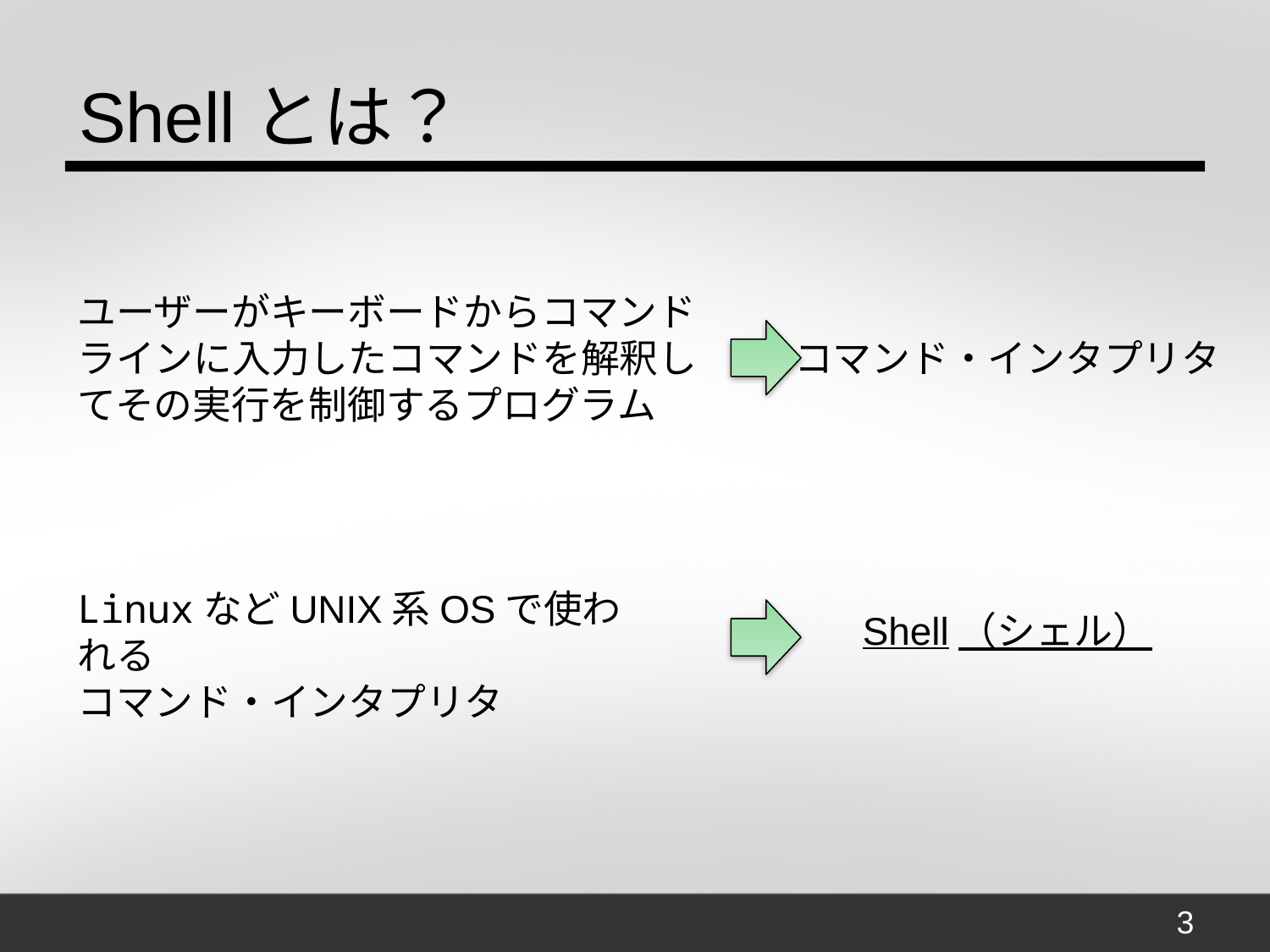

Shellとは？
ユーザーがキーボードからコマンドラインに入力したコマンドを解釈してその実行を制御するプログラム

コマンド・インタプリタ
LinuxなどUNIX系OSで使われる
コマンド・インタプリタ

Shell（シェル）
3